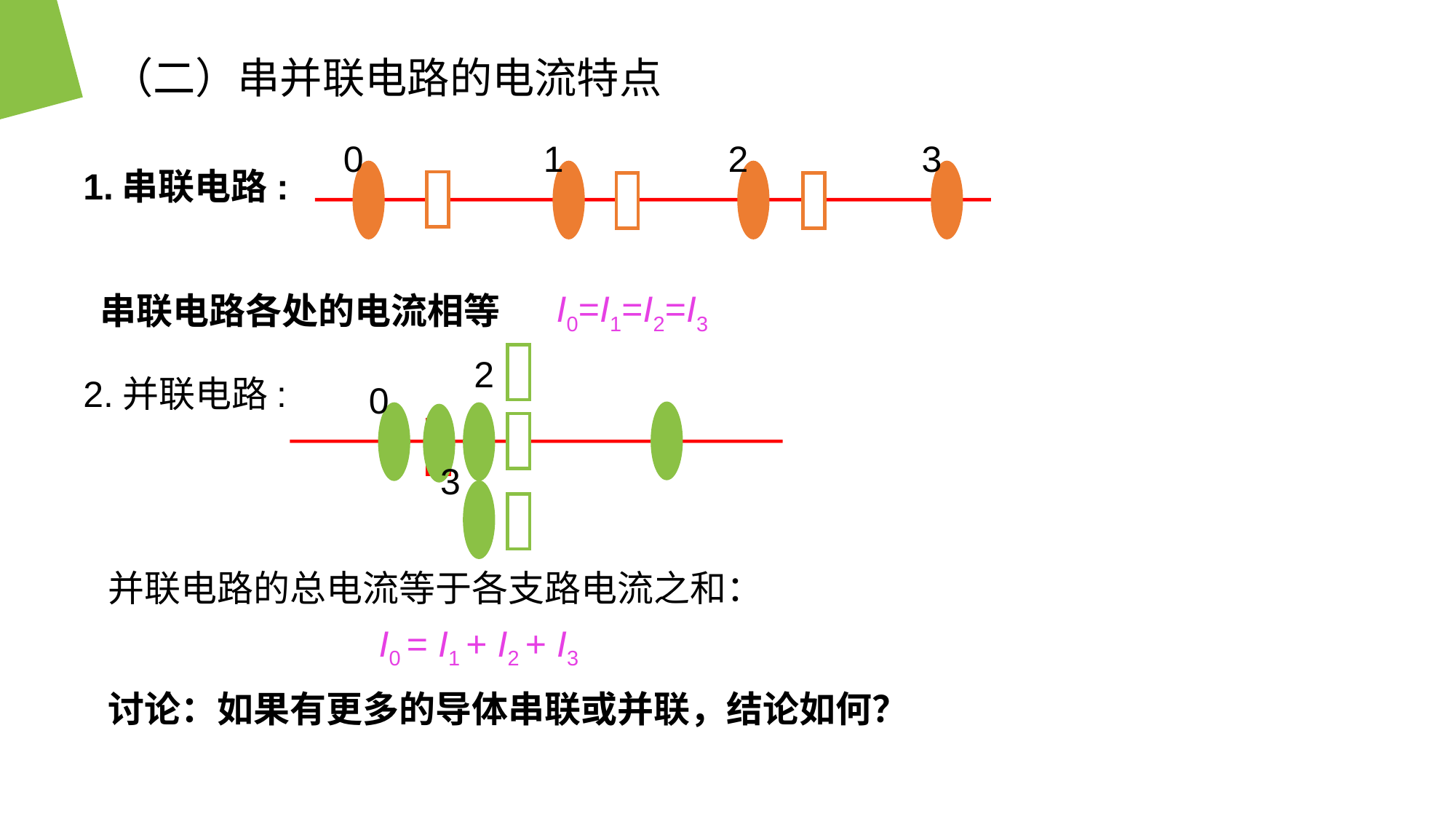

（二）串并联电路的电流特点
0

1

2

3

1.串联电路:

I0=I1=I2=I3
 串联电路各处的电流相等

2

2.并联电路:
0

3

  并联电路的总电流等于各支路电流之和：
I0 = I1 + I2 + I3
  讨论：如果有更多的导体串联或并联，结论如何？